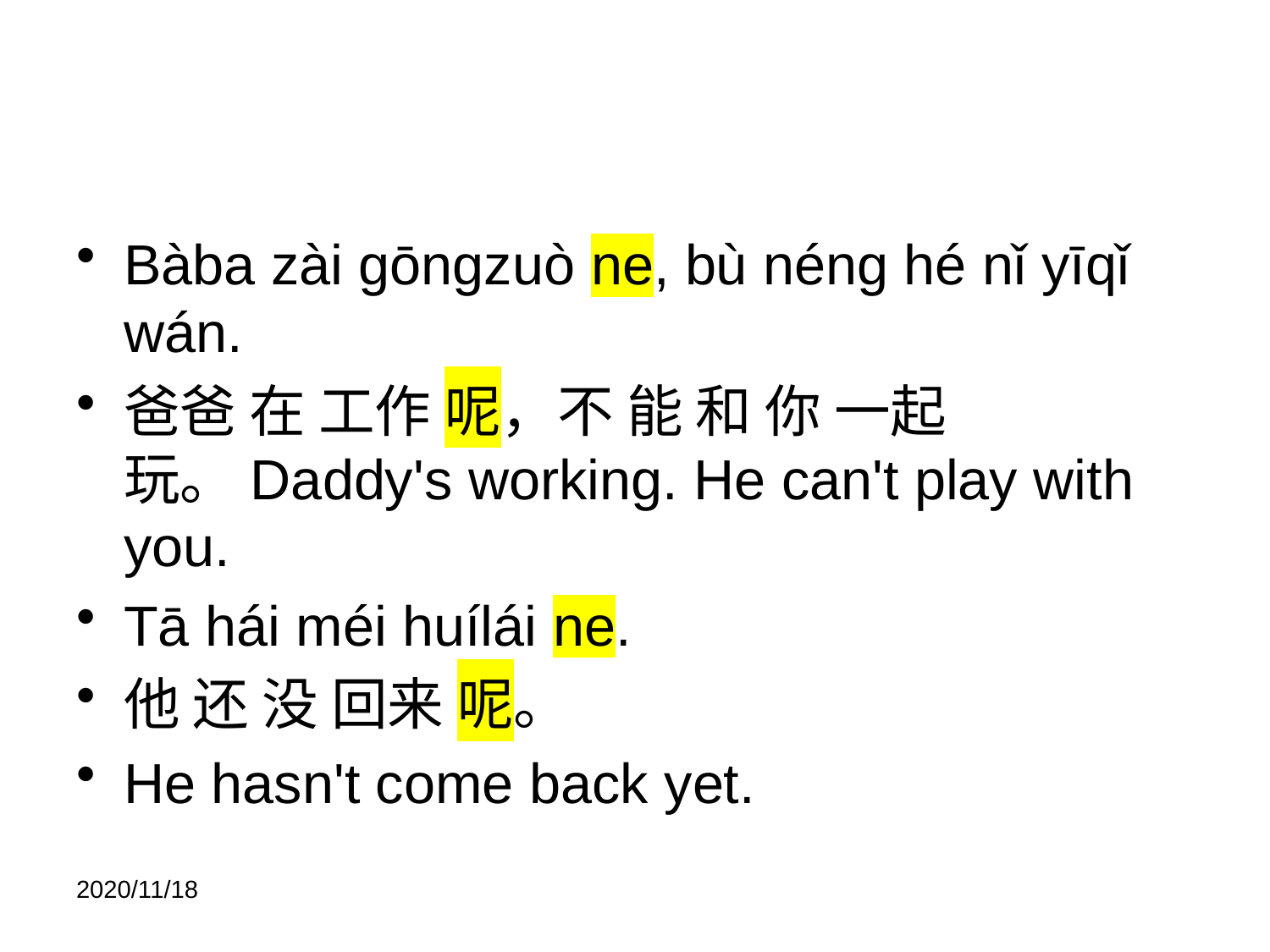

#
Bàba zài gōngzuò ne, bù néng hé nǐ yīqǐ wán.
爸爸 在 工作 呢，不 能 和 你 一起 玩。Daddy's working. He can't play with you.
Tā hái méi huílái ne.
他 还 没 回来 呢。
He hasn't come back yet.

2020/11/18